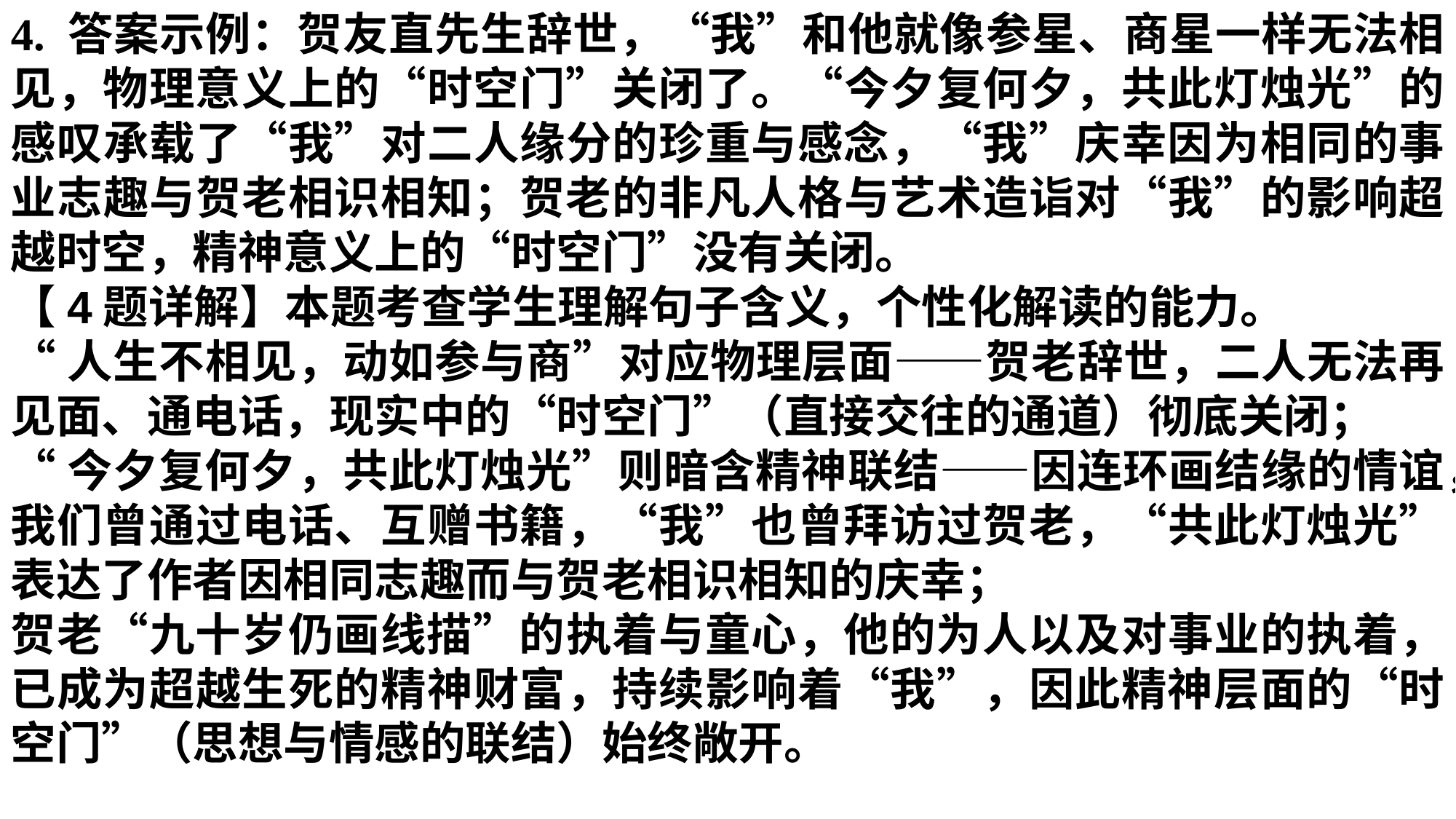

4. 答案示例：贺友直先生辞世，“我”和他就像参星、商星一样无法相见，物理意义上的“时空门”关闭了。“今夕复何夕，共此灯烛光”的感叹承载了“我”对二人缘分的珍重与感念，“我”庆幸因为相同的事业志趣与贺老相识相知；贺老的非凡人格与艺术造诣对“我”的影响超越时空，精神意义上的“时空门”没有关闭。
【4题详解】本题考查学生理解句子含义，个性化解读的能力。
“人生不相见，动如参与商”对应物理层面——贺老辞世，二人无法再见面、通电话，现实中的“时空门”（直接交往的通道）彻底关闭；
“今夕复何夕，共此灯烛光”则暗含精神联结——因连环画结缘的情谊，我们曾通过电话、互赠书籍，“我”也曾拜访过贺老，“共此灯烛光”表达了作者因相同志趣而与贺老相识相知的庆幸；
贺老“九十岁仍画线描”的执着与童心，他的为人以及对事业的执着，已成为超越生死的精神财富，持续影响着“我”，因此精神层面的“时空门”（思想与情感的联结）始终敞开。